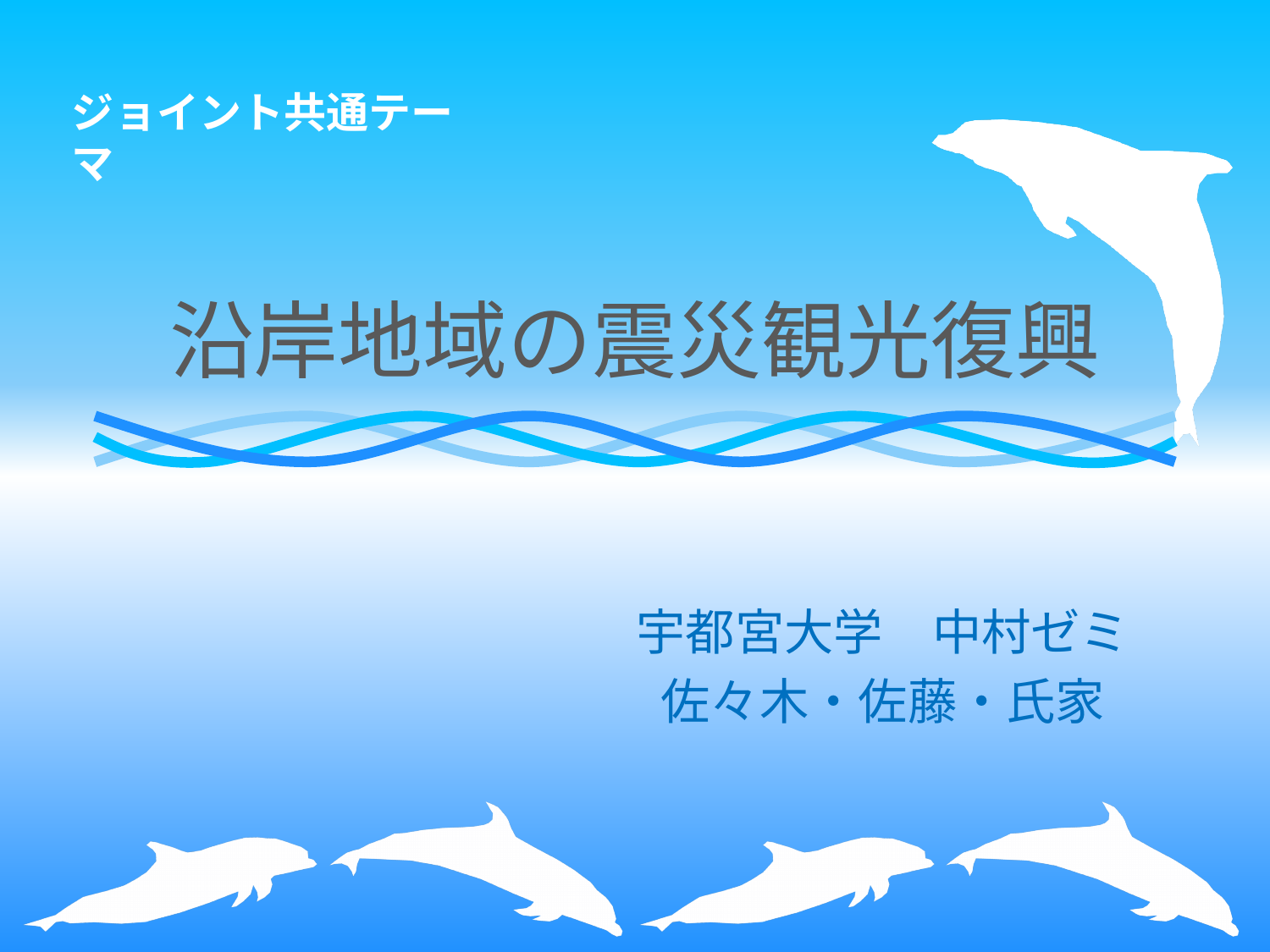

ジョイント共通テーマ
# 沿岸地域の震災観光復興
宇都宮大学　中村ゼミ
佐々木・佐藤・氏家